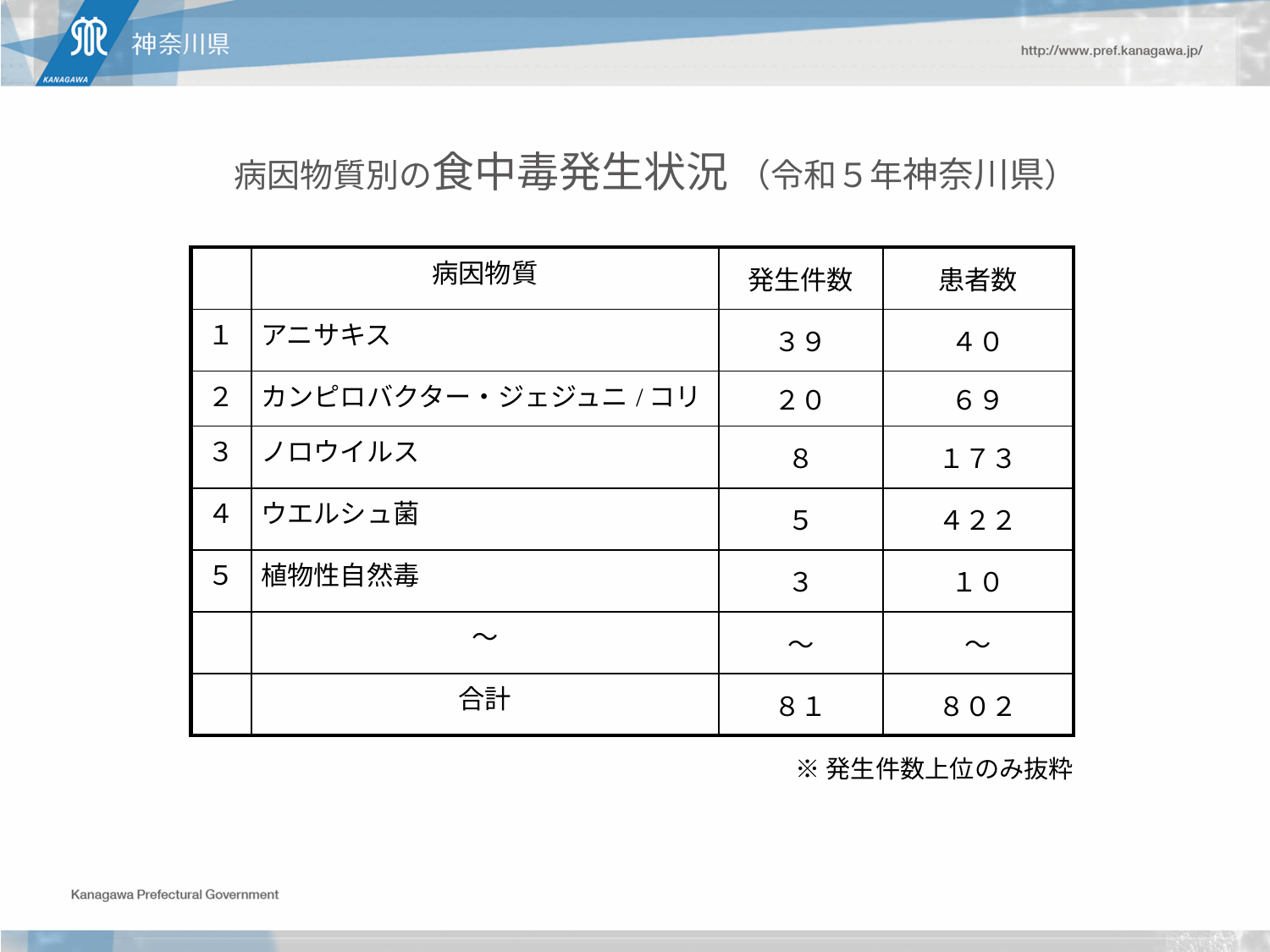

病因物質別の食中毒発生状況 （令和５年神奈川県）
|  | 病因物質 | 発生件数 | 患者数 |
| --- | --- | --- | --- |
| １ | アニサキス | ３９ | ４０ |
| ２ | カンピロバクター・ジェジュニ/コリ | ２０ | ６９ |
| ３ | ノロウイルス | ８ | １７３ |
| ４ | ウエルシュ菌 | ５ | ４２２ |
| ５ | 植物性自然毒 | ３ | １０ |
|  | ～ | ～ | ～ |
|  | 合計 | ８１ | ８０２ |
※発生件数上位のみ抜粋